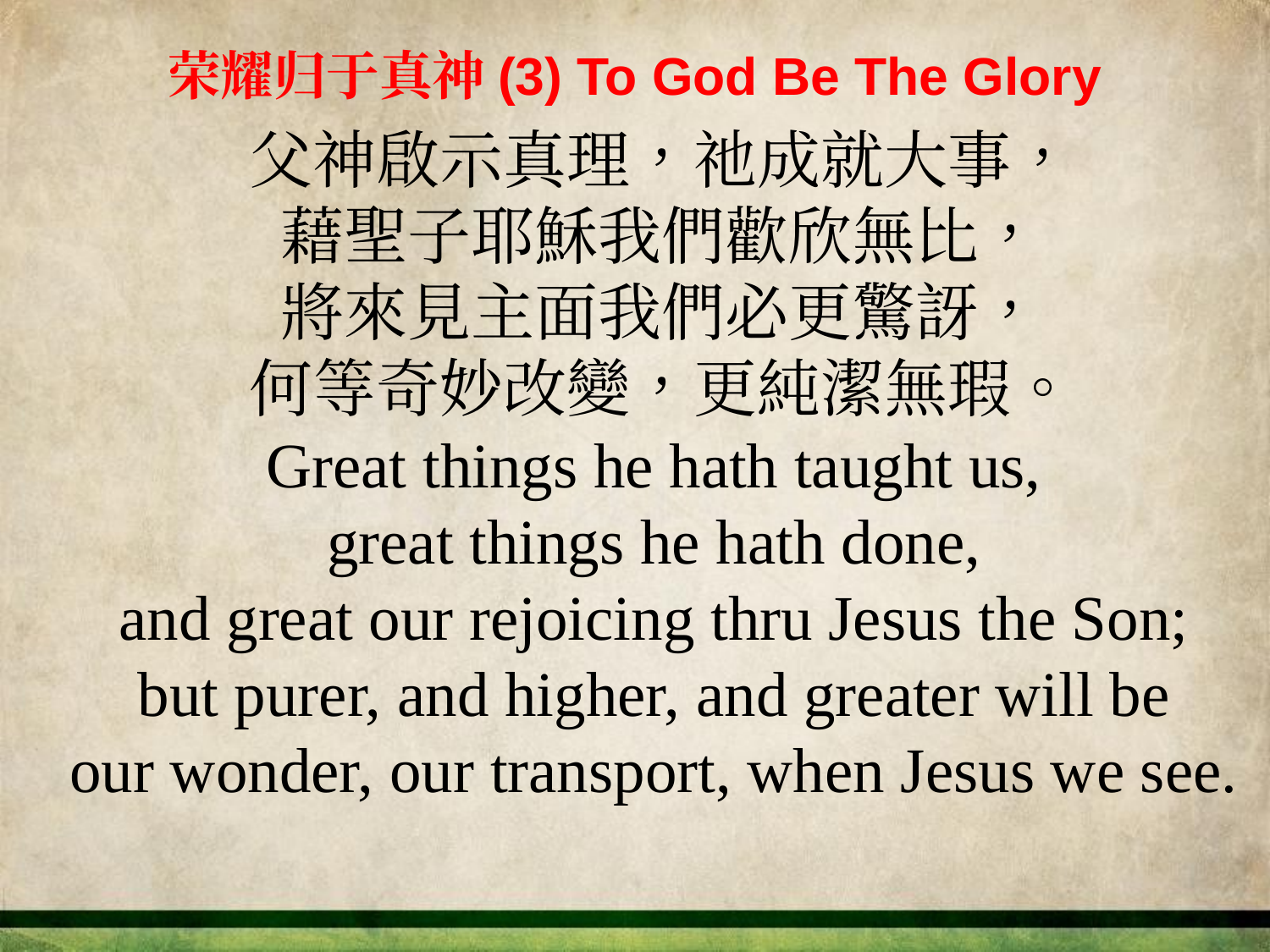

荣耀归于真神(3) To God Be The Glory
父神啟示真理，祂成就大事，
藉聖子耶穌我們歡欣無比，
將來見主面我們必更驚訝，
何等奇妙改變，更純潔無瑕。
Great things he hath taught us,
great things he hath done, 
and great our rejoicing thru Jesus the Son; 
but purer, and higher, and greater will be 
our wonder, our transport, when Jesus we see.